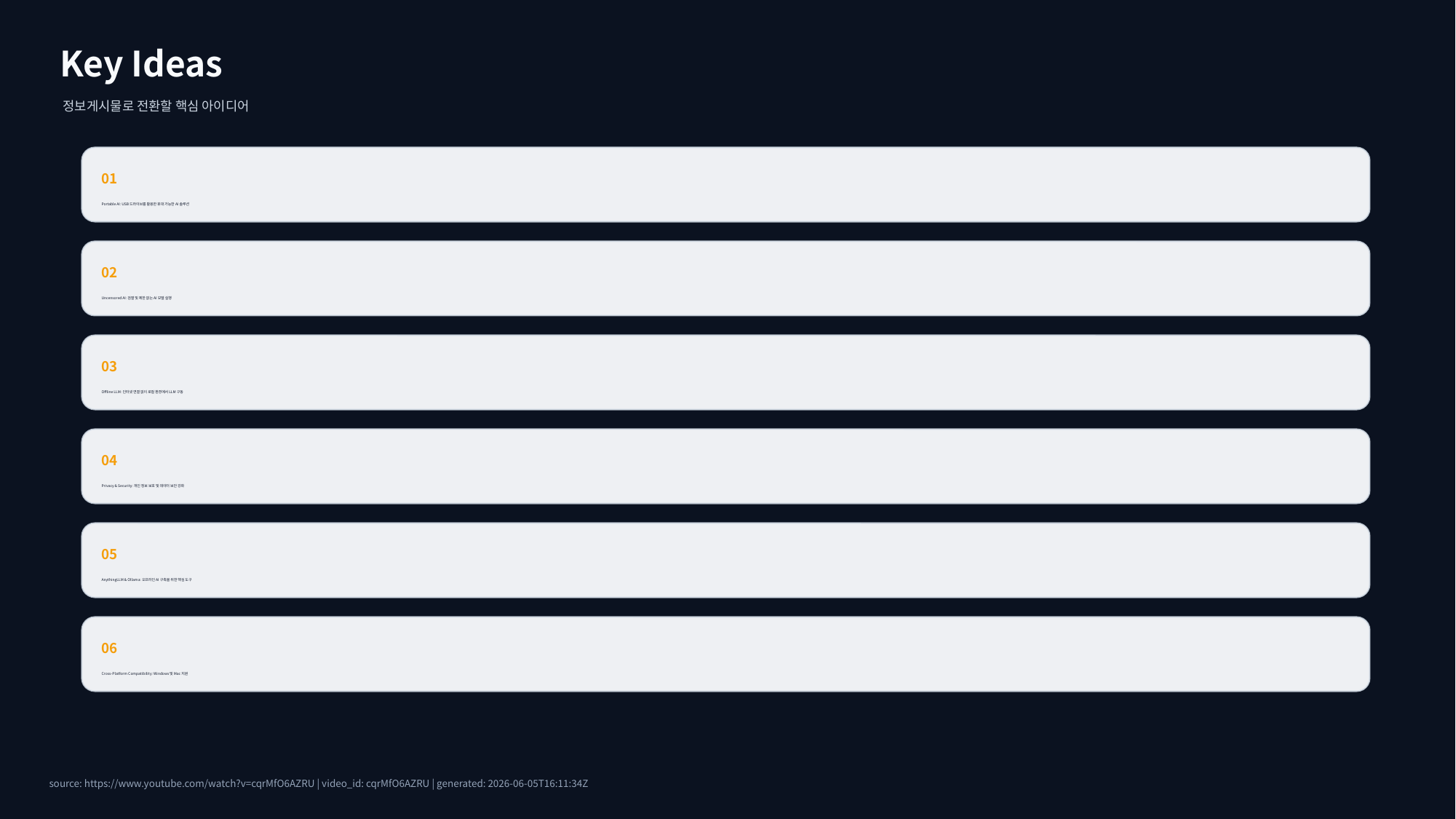

Key Ideas
정보게시물로 전환할 핵심 아이디어

01
Portable AI: USB 드라이브를 활용한 휴대 가능한 AI 솔루션

02
Uncensored AI: 검열 및 제한 없는 AI 모델 실행

03
Offline LLM: 인터넷 연결 없이 로컬 환경에서 LLM 구동

04
Privacy & Security: 개인 정보 보호 및 데이터 보안 강화

05
AnythingLLM & Ollama: 오프라인 AI 구축을 위한 핵심 도구

06
Cross-Platform Compatibility: Windows 및 Mac 지원
source: https://www.youtube.com/watch?v=cqrMfO6AZRU | video_id: cqrMfO6AZRU | generated: 2026-06-05T16:11:34Z